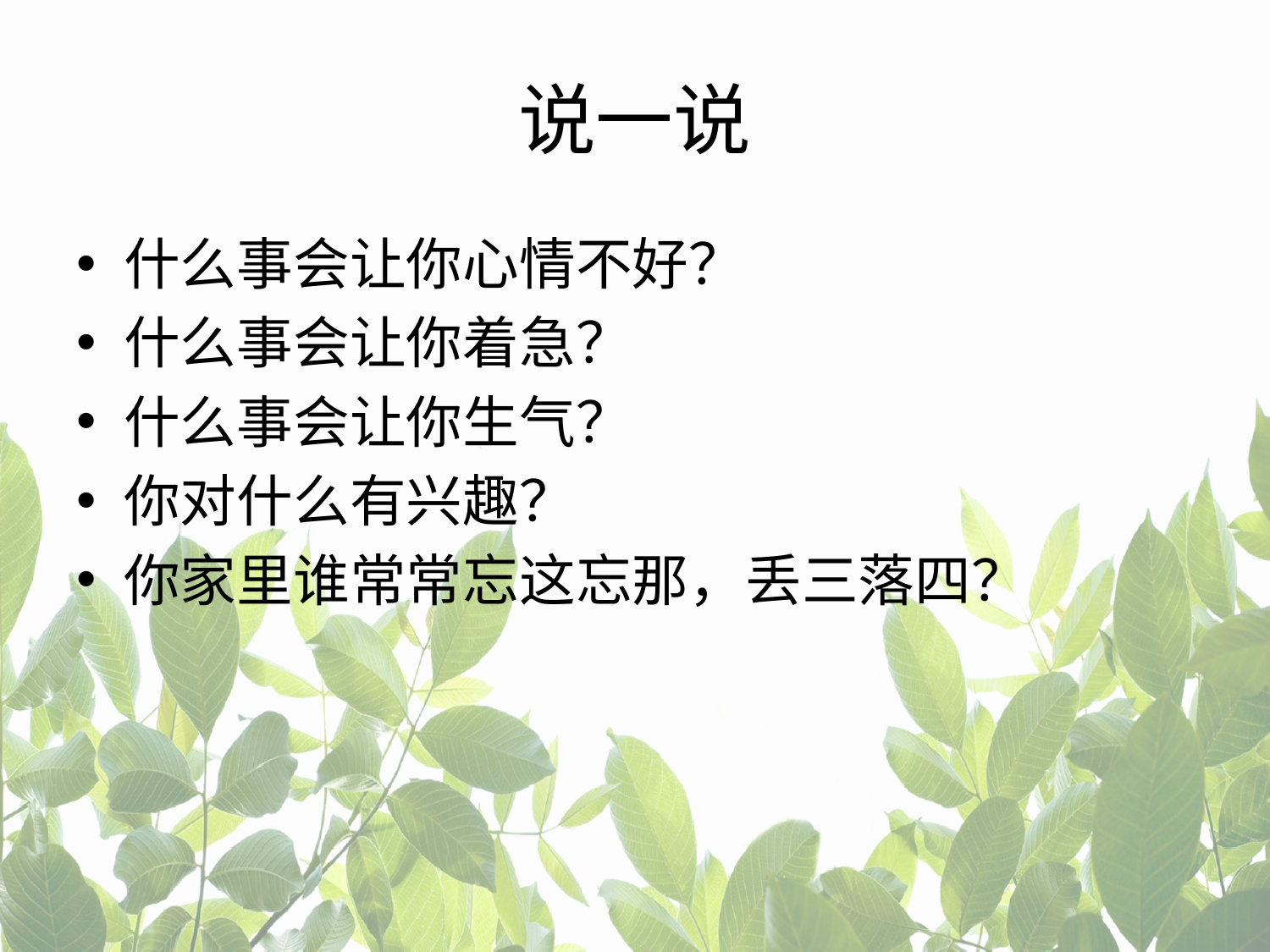

# 说一说
什么事会让你心情不好？
什么事会让你着急？
什么事会让你生气？
你对什么有兴趣？
你家里谁常常忘这忘那，丢三落四？